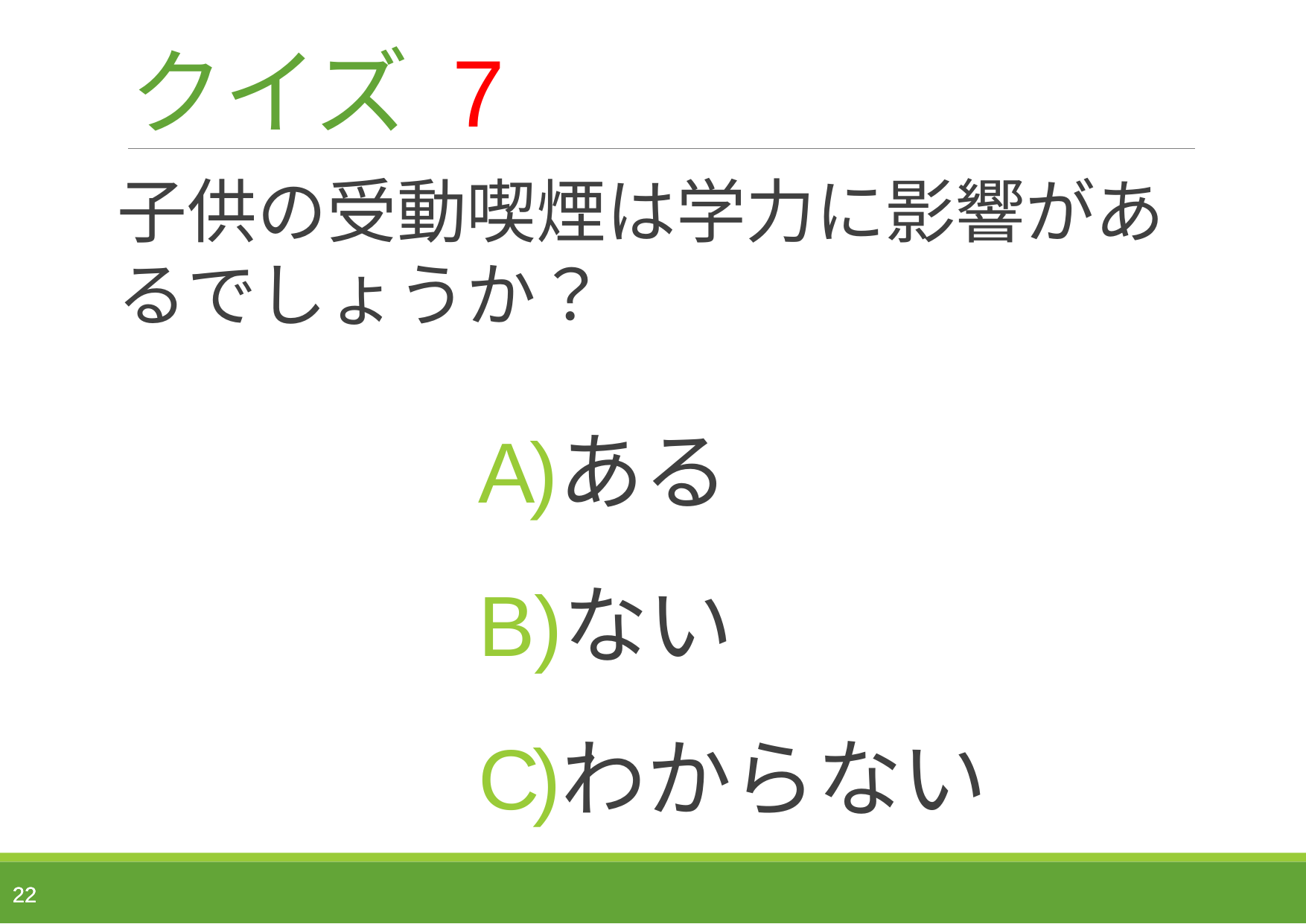

# クイズ 7
子供の受動喫煙は学力に影響があるでしょうか？
ある
ない
わからない